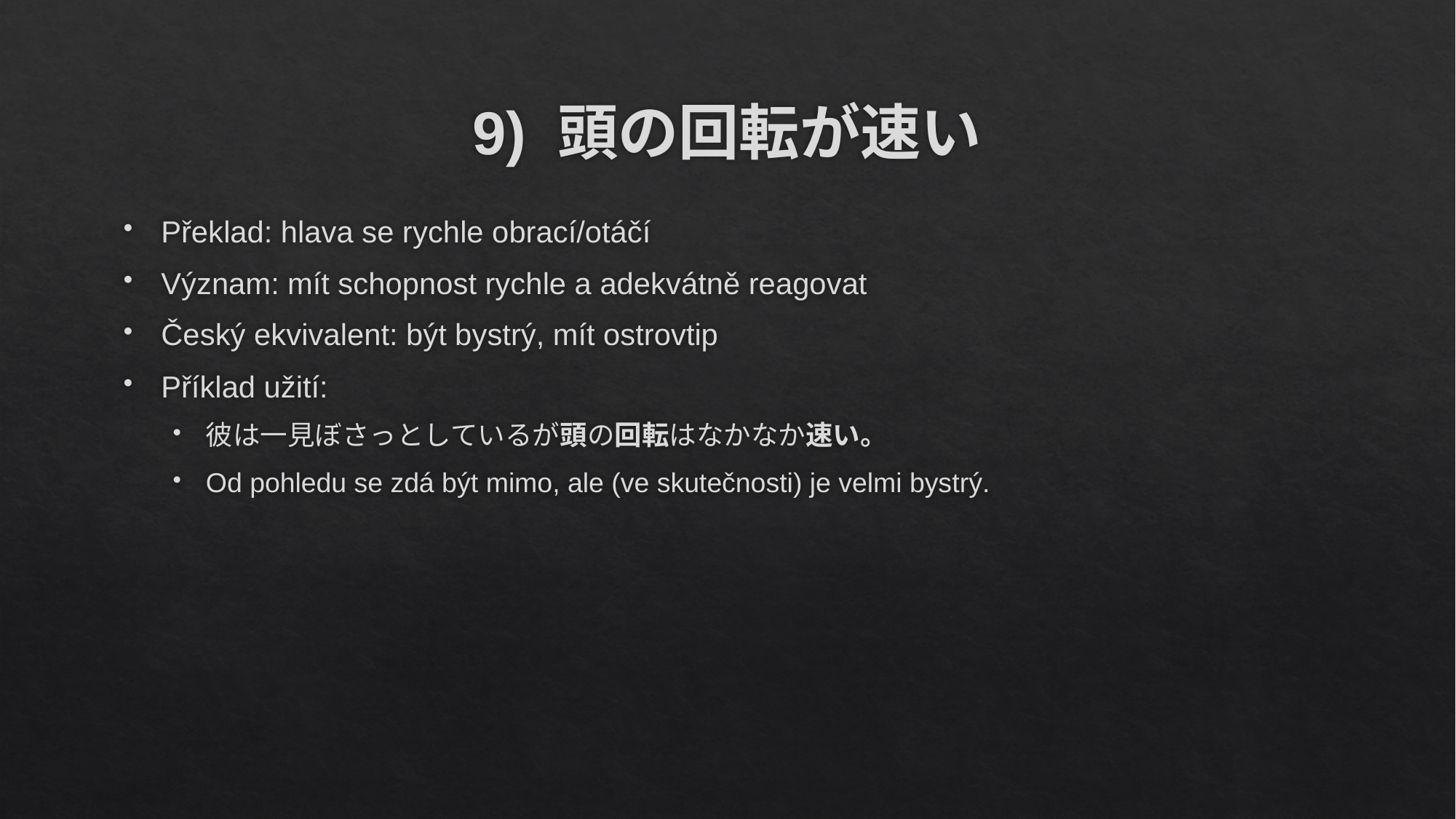

# 9) 頭の回転が速い
Překlad: hlava se rychle obrací/otáčí
Význam: mít schopnost rychle a adekvátně reagovat
Český ekvivalent: být bystrý, mít ostrovtip
Příklad užití:
彼は一見ぼさっとしているが頭の回転はなかなか速い。
Od pohledu se zdá být mimo, ale (ve skutečnosti) je velmi bystrý.